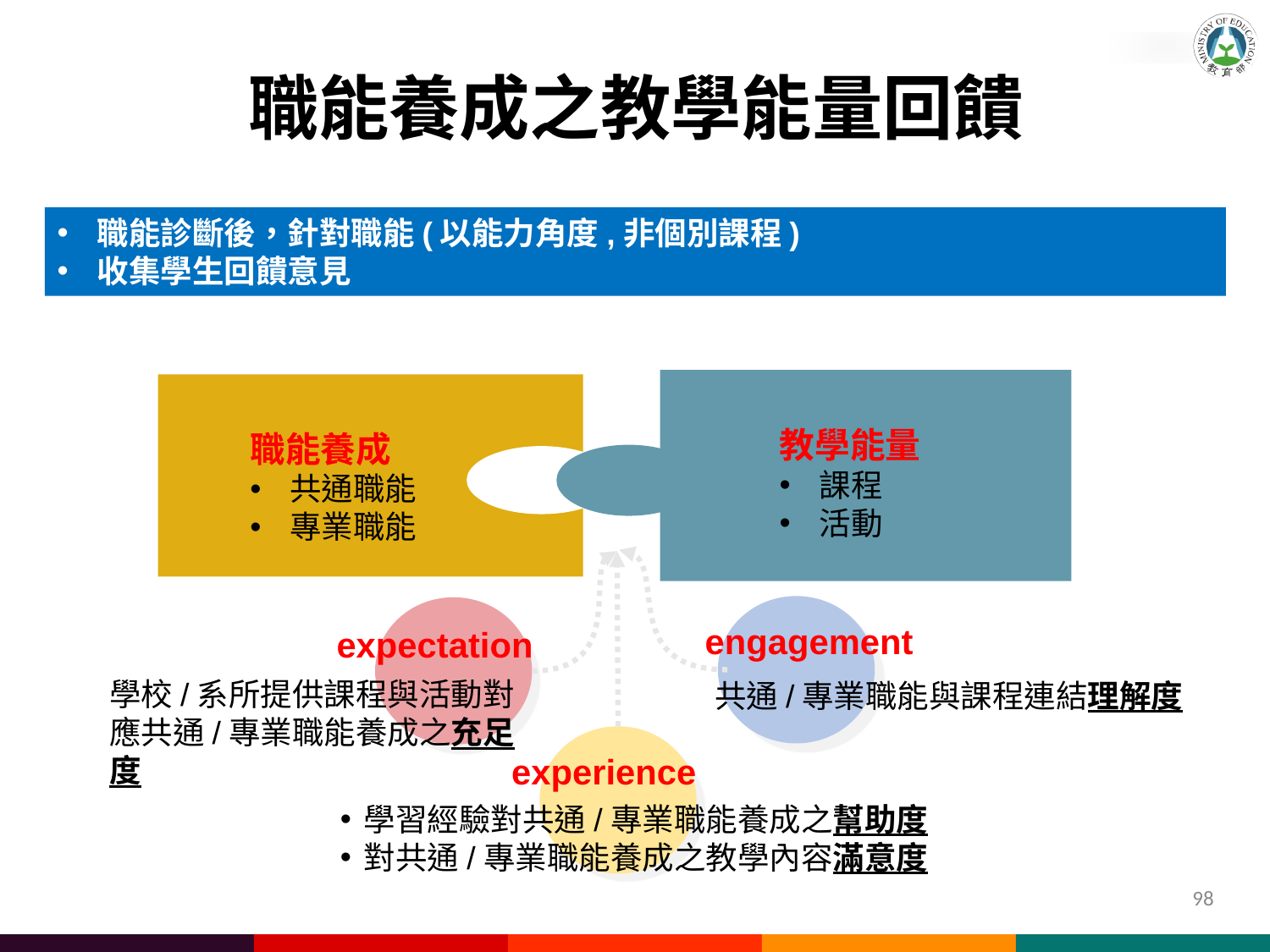

職能養成之教學能量回饋
職能診斷後，針對職能(以能力角度,非個別課程)
收集學生回饋意見

教學能量
課程
活動

職能養成
共通職能
專業職能

engagement
共通/專業職能與課程連結理解度

expectation
學校/系所提供課程與活動對應共通/專業職能養成之充足度

experience
學習經驗對共通/專業職能養成之幫助度
對共通/專業職能養成之教學內容滿意度

98